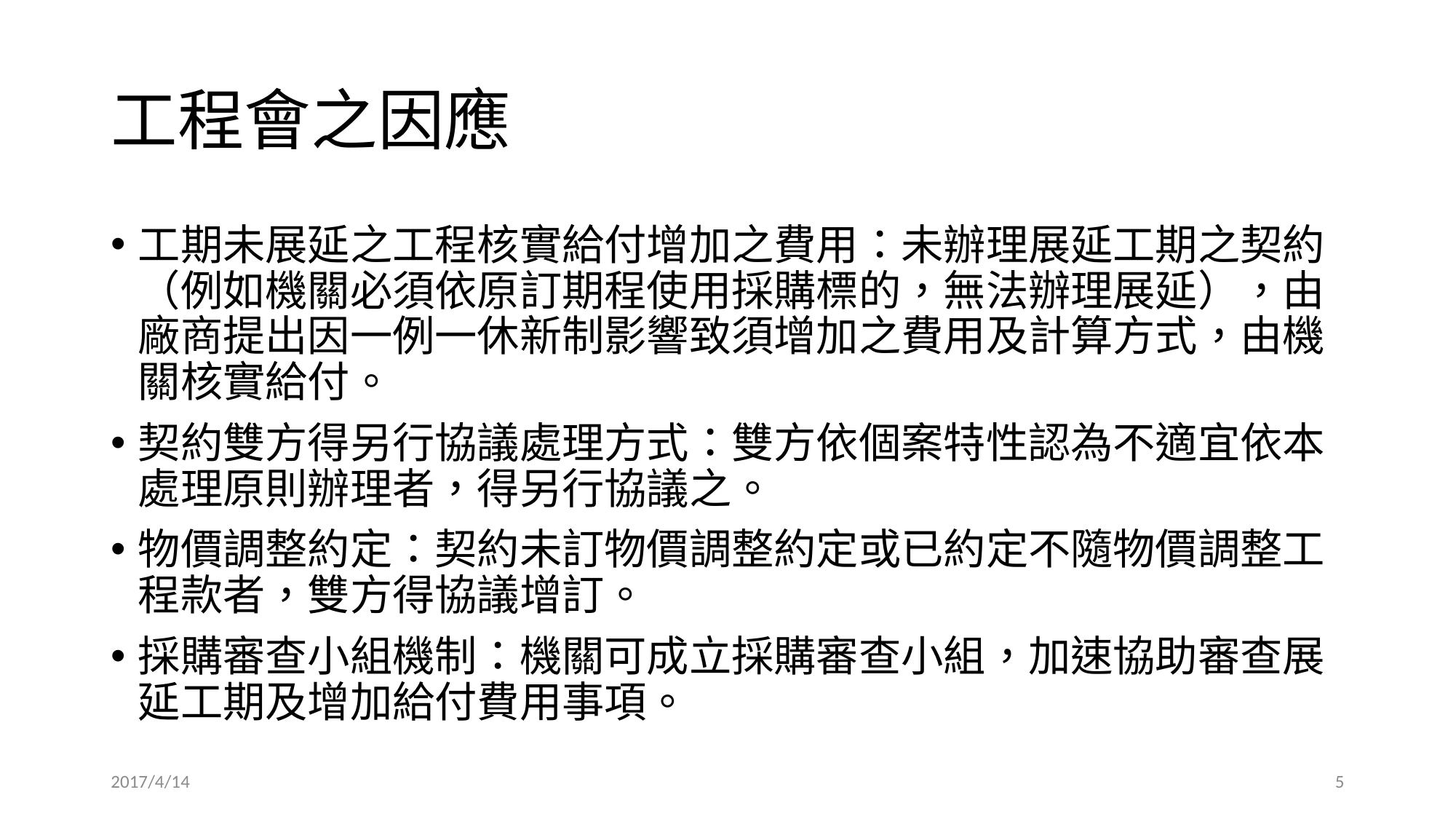

# 工程會之因應
工期未展延之工程核實給付增加之費用：未辦理展延工期之契約（例如機關必須依原訂期程使用採購標的，無法辦理展延），由廠商提出因一例一休新制影響致須增加之費用及計算方式，由機關核實給付。
契約雙方得另行協議處理方式：雙方依個案特性認為不適宜依本處理原則辦理者，得另行協議之。
物價調整約定：契約未訂物價調整約定或已約定不隨物價調整工程款者，雙方得協議增訂。
採購審查小組機制：機關可成立採購審查小組，加速協助審查展延工期及增加給付費用事項。
2017/4/14

5